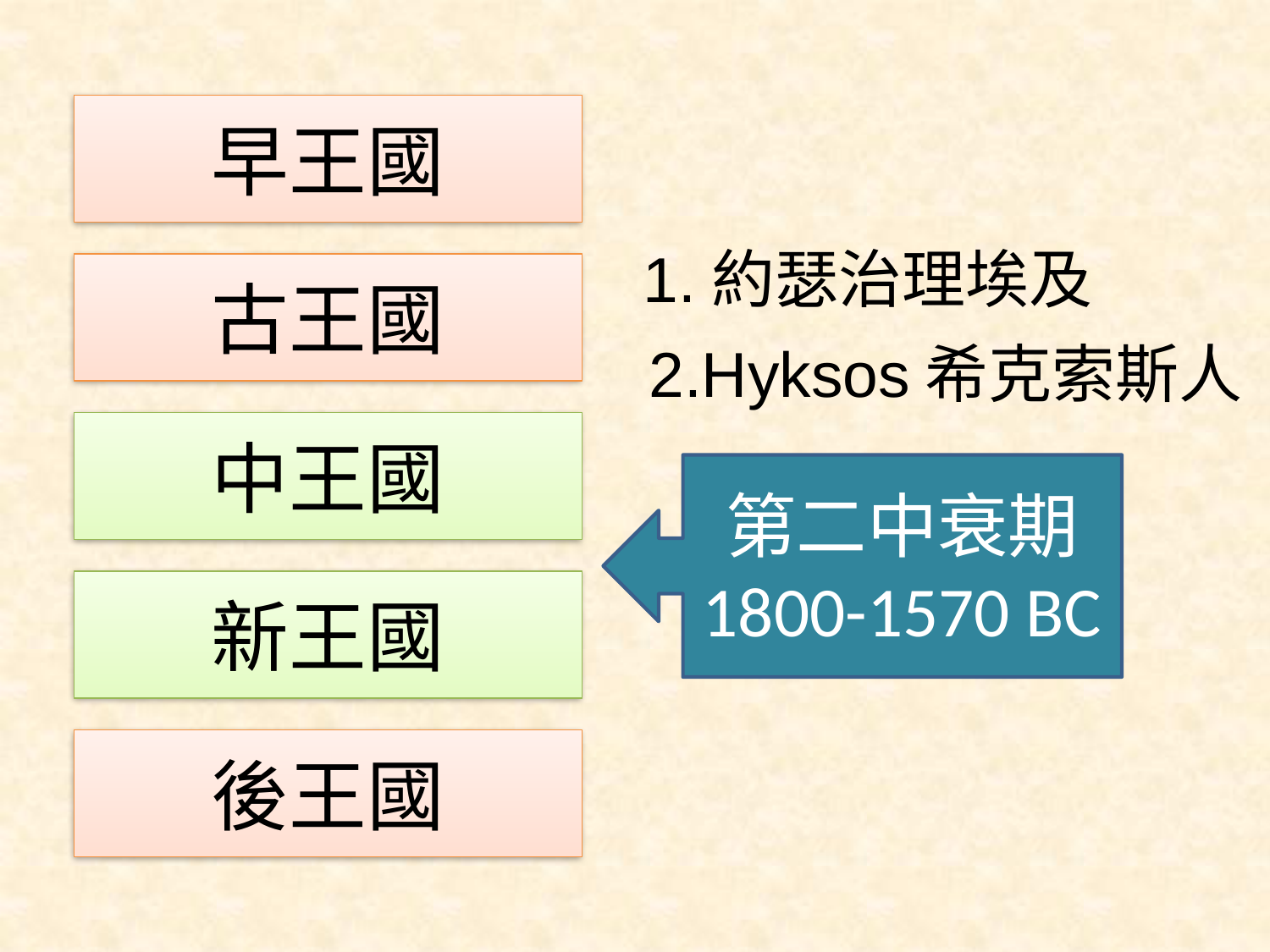

早王國
1.約瑟治理埃及
古王國
2.Hyksos希克索斯人
中王國
第二中衰期
1800-1570 BC
新王國
後王國